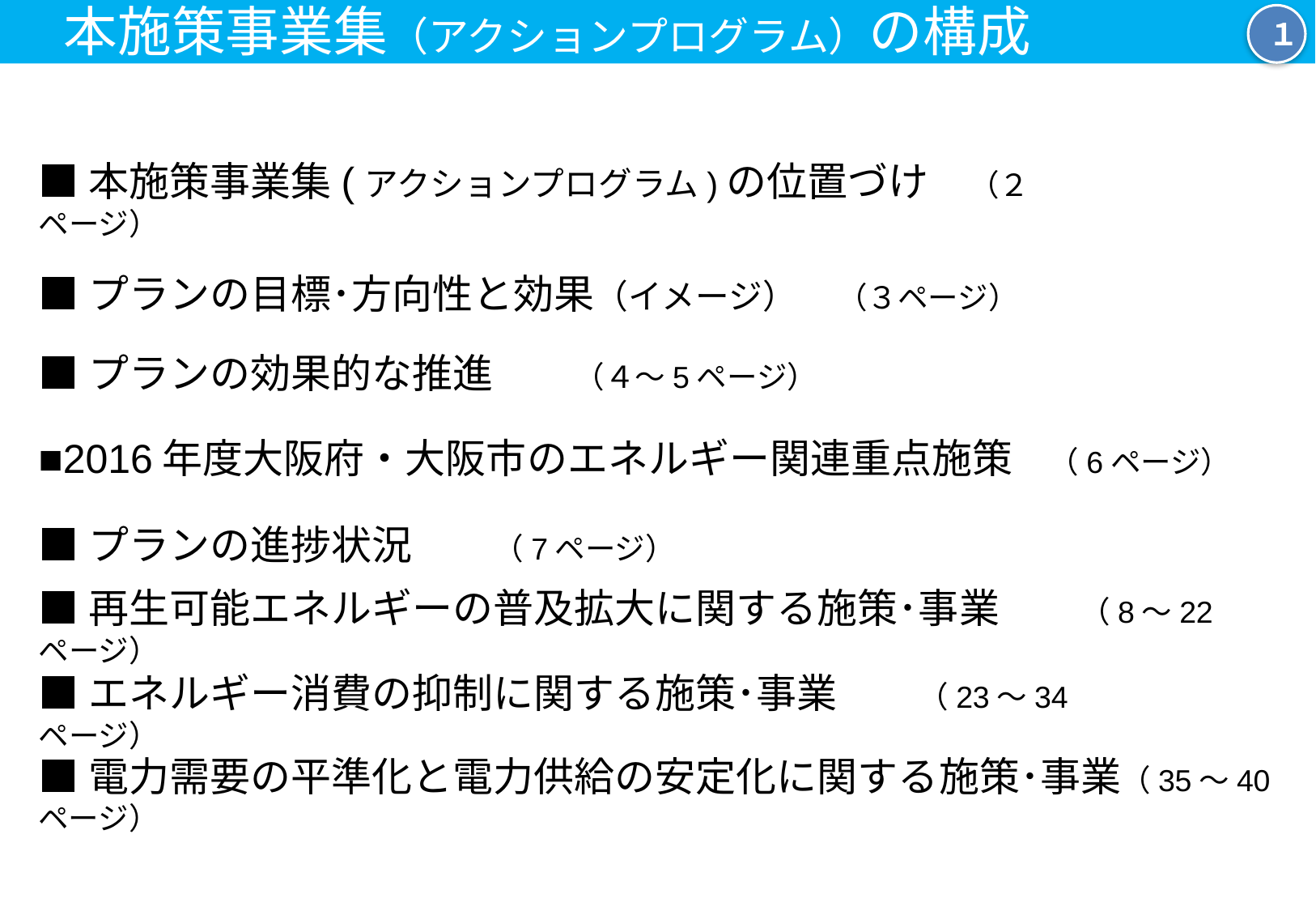

本施策事業集（アクションプログラム）の構成
１
■本施策事業集(アクションプログラム)の位置づけ　（２ページ）
■プランの目標･方向性と効果（イメージ）　（３ページ）
■プランの効果的な推進　　（４～5ページ）
■2016年度大阪府・大阪市のエネルギー関連重点施策    （6ページ）
■プランの進捗状況　　（7ページ）
■再生可能エネルギーの普及拡大に関する施策･事業　　（8～22ページ）
■エネルギー消費の抑制に関する施策･事業　　（23～34ページ）
■電力需要の平準化と電力供給の安定化に関する施策･事業（35～40ページ）